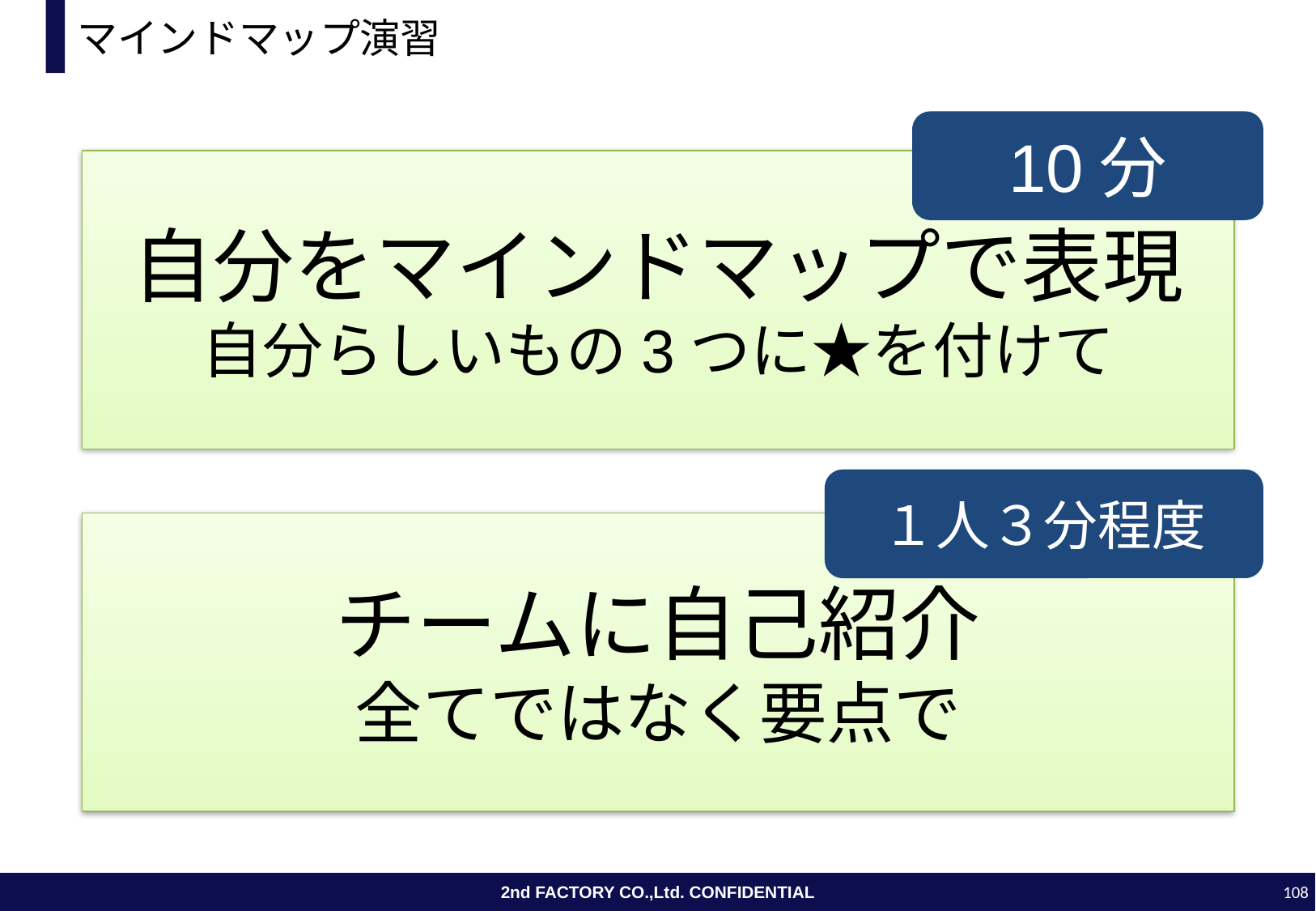

# マインドマップ演習
10分
自分をマインドマップで表現
自分らしいもの3つに★を付けて
１人３分程度
チームに自己紹介
全てではなく要点で